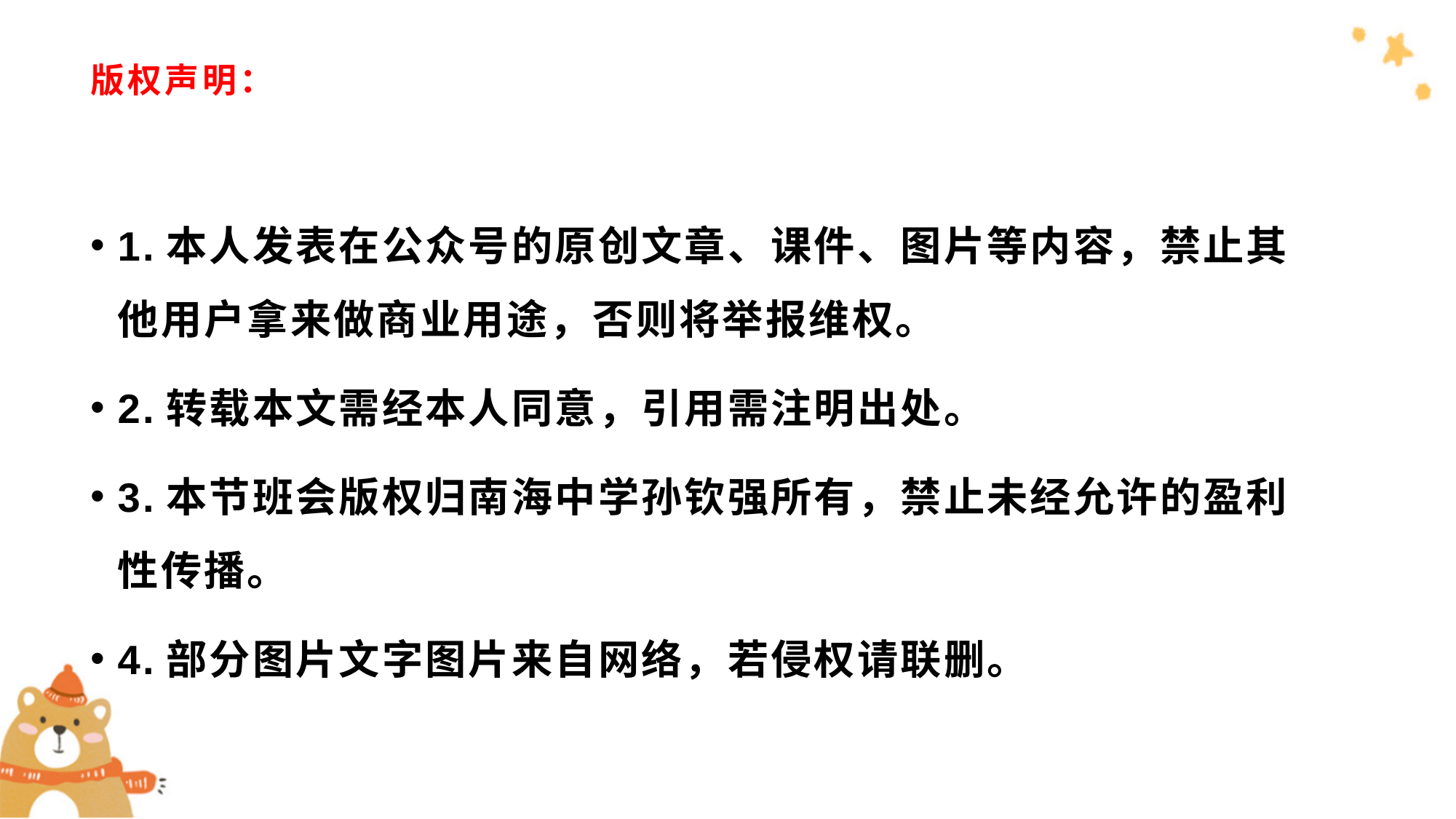

# 版权声明：
1.本人发表在公众号的原创文章、课件、图片等内容，禁止其他用户拿来做商业用途，否则将举报维权。
2.转载本文需经本人同意，引用需注明出处。
3.本节班会版权归南海中学孙钦强所有，禁止未经允许的盈利性传播。
4.部分图片文字图片来自网络，若侵权请联删。